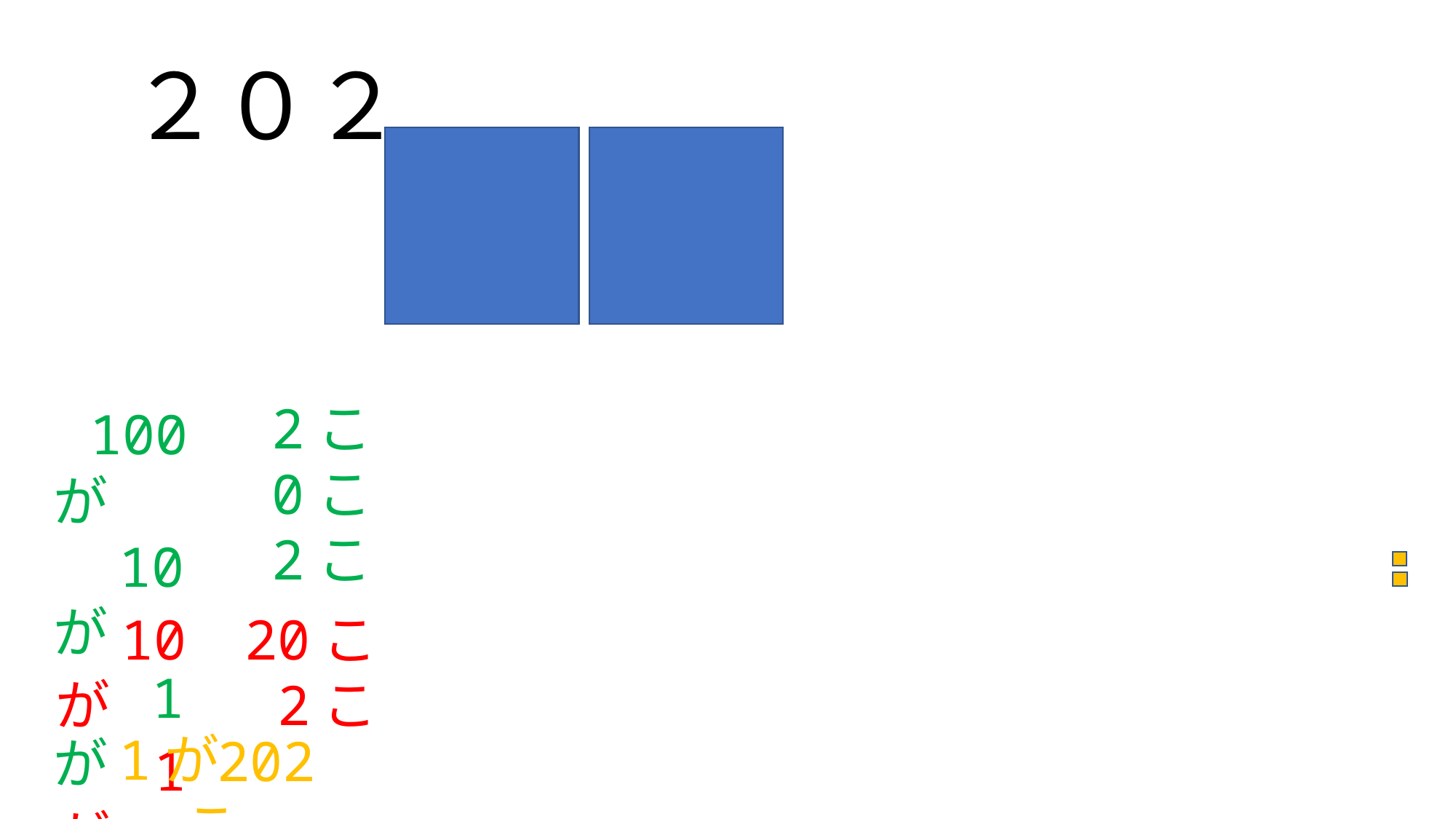

２０２

 100が
  10が
   1が
 2こ
 0こ
 2こ

  10が
   1が
 20こ
  2こ
  1が
 202こ